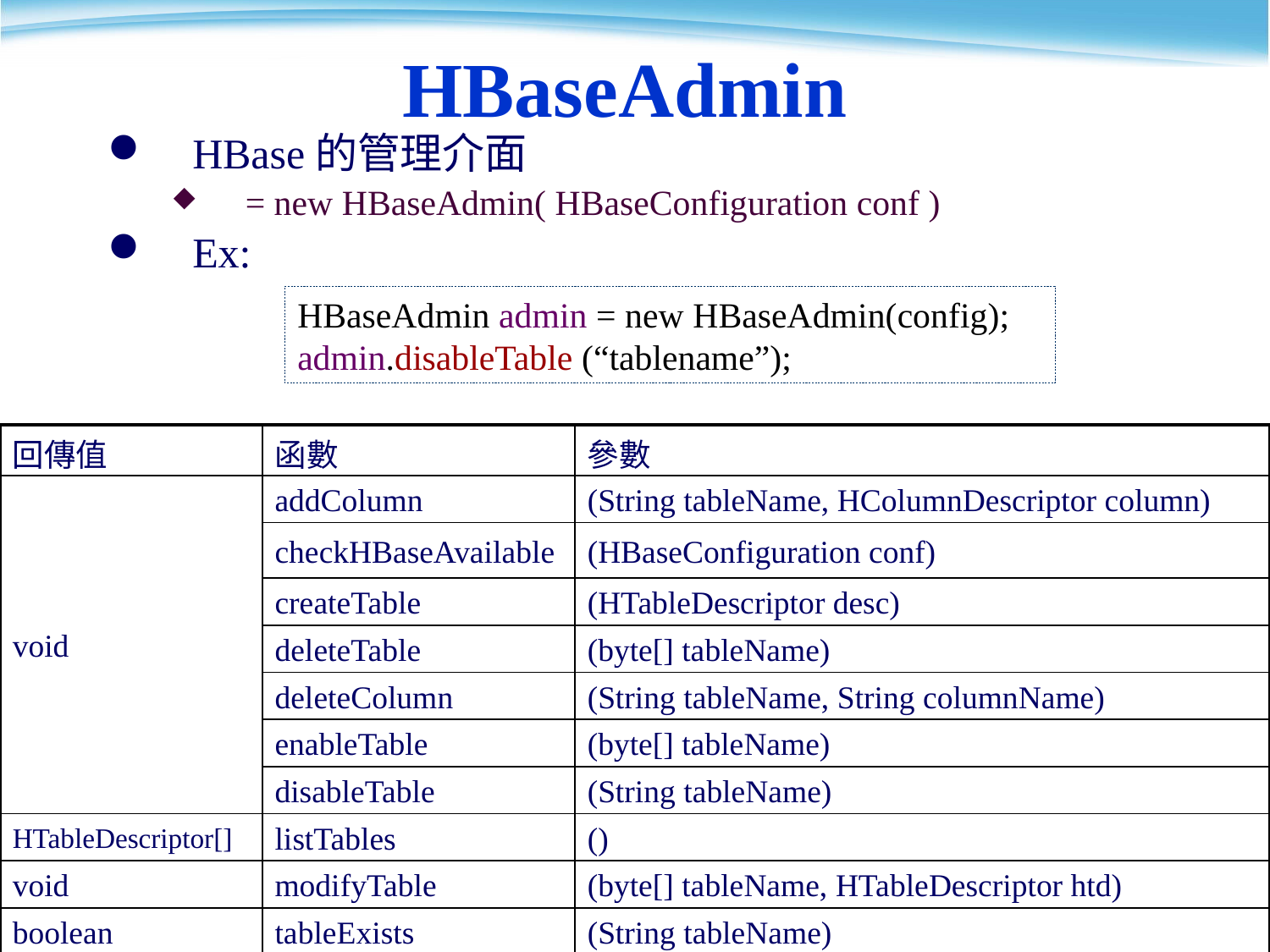

# HBaseAdmin
HBase的管理介面
= new HBaseAdmin( HBaseConfiguration conf )
Ex:
HBaseAdmin admin = new HBaseAdmin(config);
admin.disableTable (“tablename”);
| 回傳值 | 函數 | 參數 |
| --- | --- | --- |
| void | addColumn | (String tableName, HColumnDescriptor column) |
|  | checkHBaseAvailable | (HBaseConfiguration conf) |
|  | createTable | (HTableDescriptor desc) |
|  | deleteTable | (byte[] tableName) |
|  | deleteColumn | (String tableName, String columnName) |
|  | enableTable | (byte[] tableName) |
|  | disableTable | (String tableName) |
| HTableDescriptor[] | listTables | () |
| void | modifyTable | (byte[] tableName, HTableDescriptor htd) |
| boolean | tableExists | (String tableName) |
45